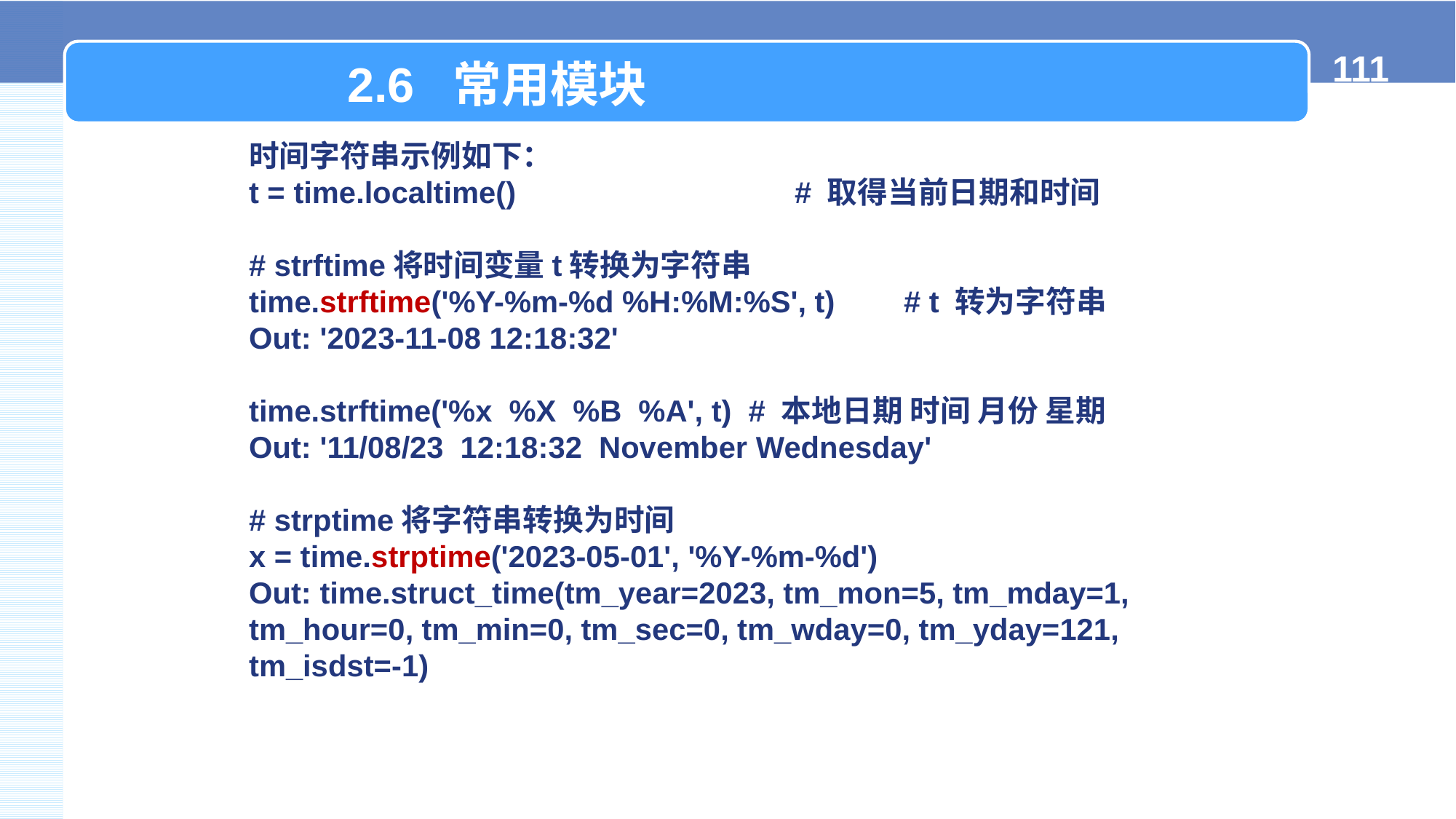

2.6  常用模块
时间字符串示例如下：
t = time.localtime()			# 取得当前日期和时间

# strftime将时间变量t转换为字符串
time.strftime('%Y-%m-%d %H:%M:%S', t)	# t 转为字符串
Out: '2023-11-08 12:18:32'

time.strftime('%x  %X  %B  %A', t)  # 本地日期 时间 月份 星期
Out: '11/08/23  12:18:32  November Wednesday'

# strptime将字符串转换为时间
x = time.strptime('2023-05-01', '%Y-%m-%d')
Out: time.struct_time(tm_year=2023, tm_mon=5, tm_mday=1, tm_hour=0, tm_min=0, tm_sec=0, tm_wday=0, tm_yday=121, tm_isdst=-1)